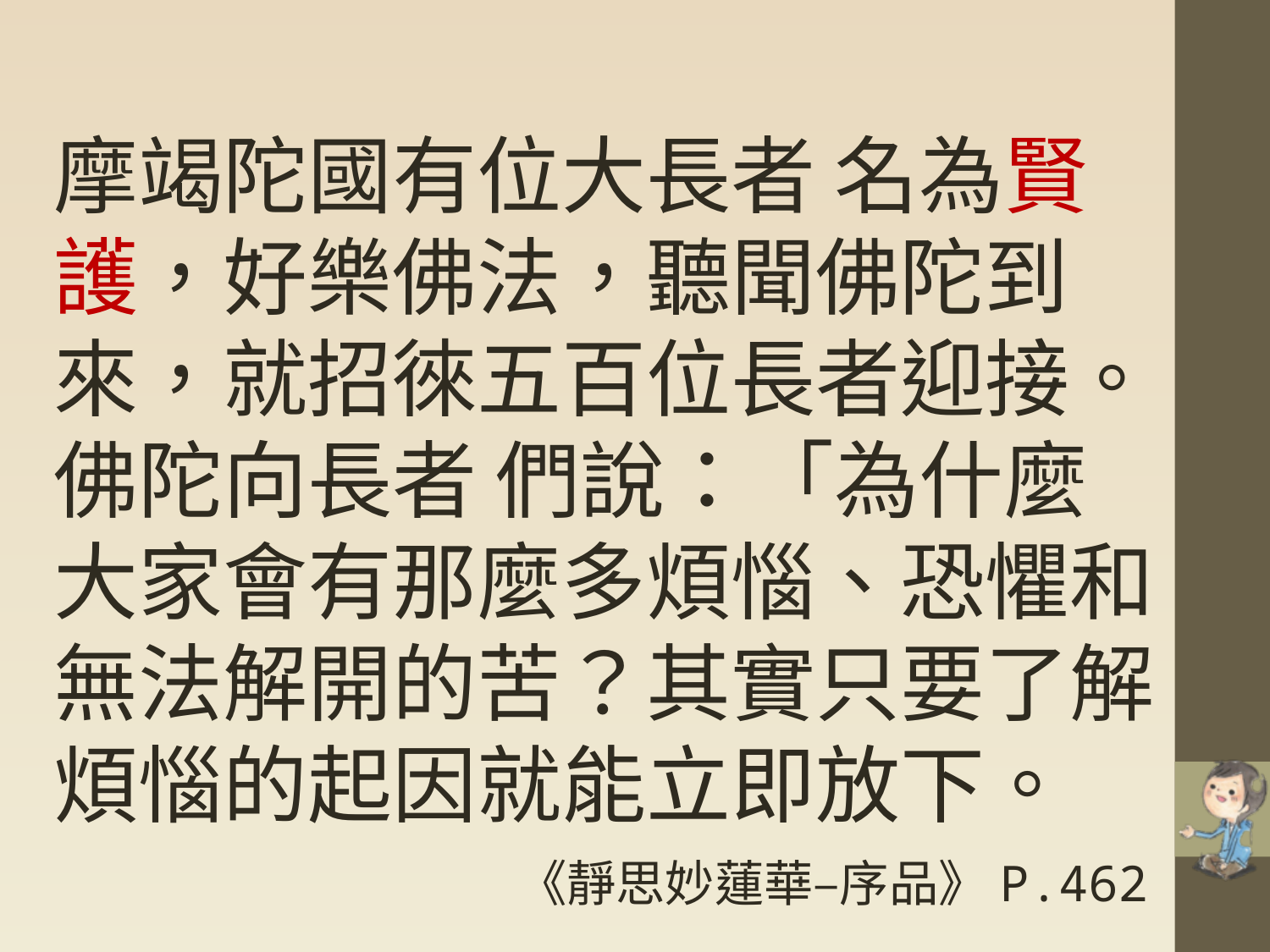

摩竭陀國有位大長者 名為賢護，好樂佛法，聽聞佛陀到來，就招徠五百位長者迎接。佛陀向長者 們說：「為什麼大家會有那麼多煩惱、恐懼和無法解開的苦？其實只要了解煩惱的起因就能立即放下。
《靜思妙蓮華–序品》P.462